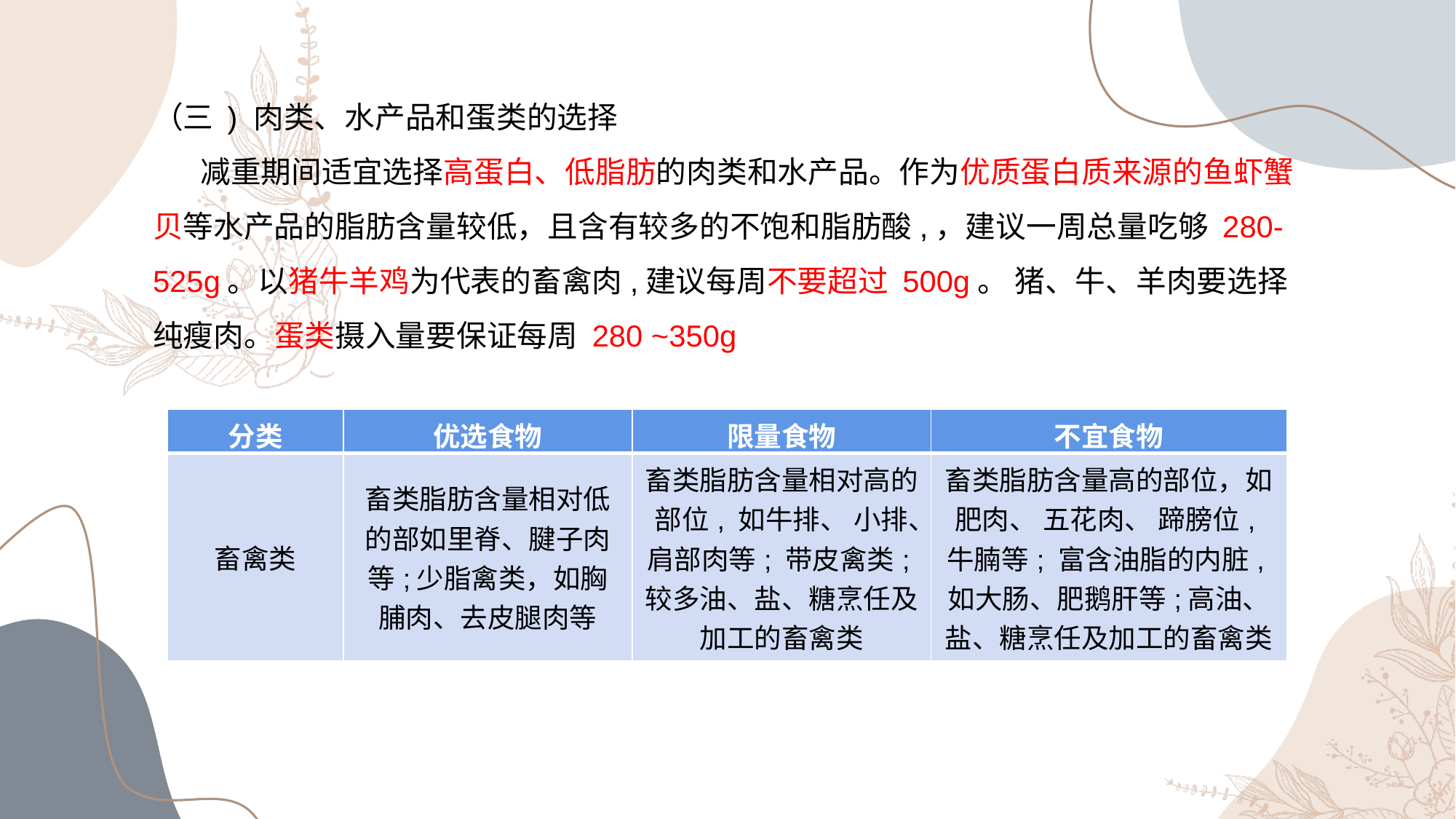

（三 ) 肉类、水产品和蛋类的选择
      减重期间适宜选择高蛋白、低脂肪的肉类和水产品。作为优质蛋白质来源的鱼虾蟹贝等水产品的脂肪含量较低，且含有较多的不饱和脂肪酸,，建议一周总量吃够 280- 525g。以猪牛羊鸡为代表的畜禽肉,建议每周不要超过 500g。 猪、牛、羊肉要选择纯瘦肉。蛋类摄入量要保证每周 280 ~350g

| 分类 | 优选食物 | 限量食物 | 不宜食物 |
| --- | --- | --- | --- |
| 畜禽类 | 畜类脂肪含量相对低的部如里脊、腱子肉等;少脂禽类，如胸脯肉、去皮腿肉等 | 畜类脂肪含量相对高的部位, 如牛排、 小排、肩部肉等; 带皮禽类;较多油、盐、糖烹任及加工的畜禽类 | 畜类脂肪含量高的部位，如肥肉、 五花肉、 蹄膀位, 牛腩等; 富含油脂的内脏,如大肠、肥鹅肝等;高油、盐、糖烹任及加工的畜禽类 |

90%